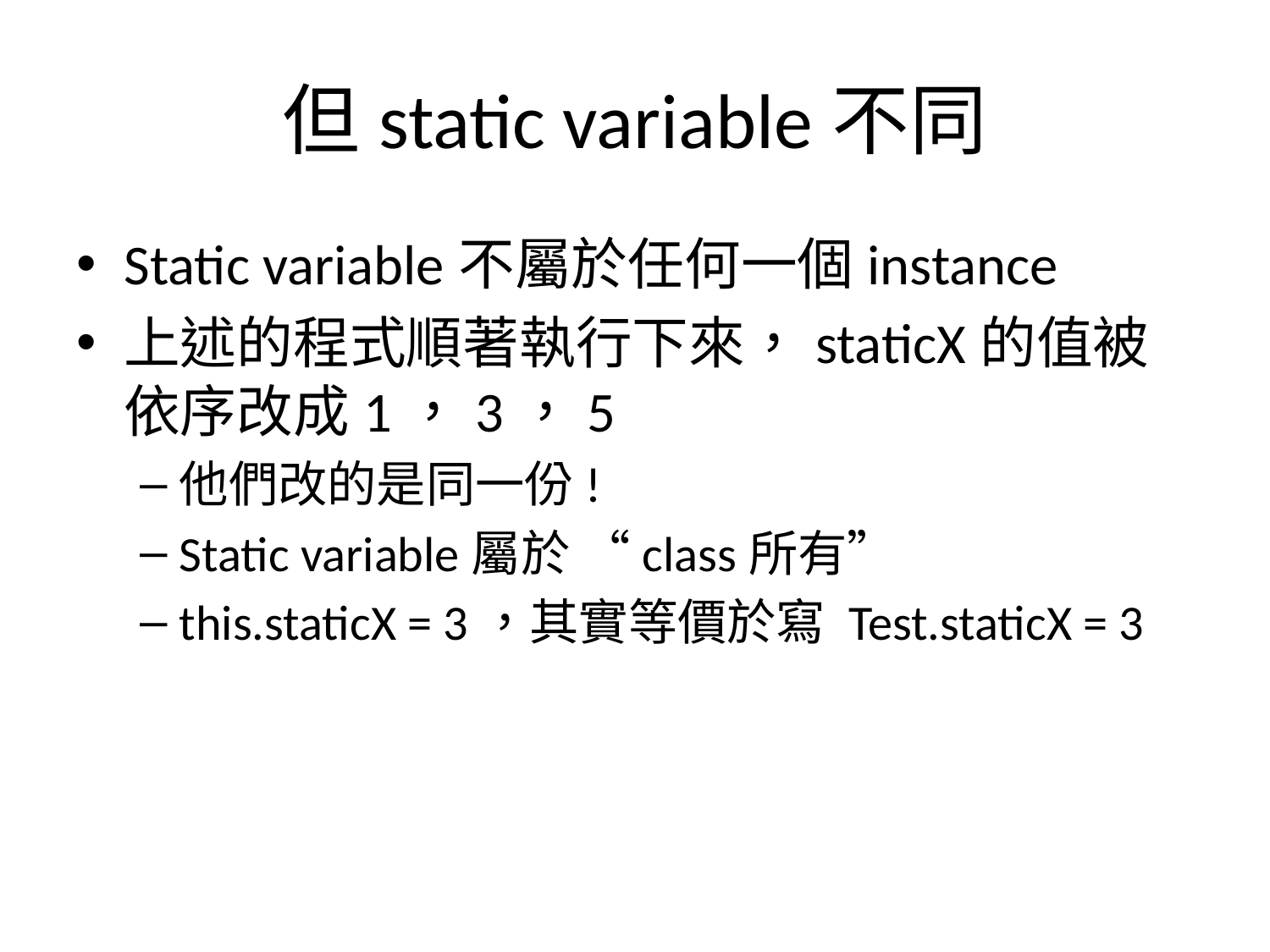

# 但static variable不同
Static variable不屬於任何一個instance
上述的程式順著執行下來，staticX的值被依序改成1，3，5
他們改的是同一份!
Static variable屬於 “class所有”
this.staticX = 3，其實等價於寫 Test.staticX = 3